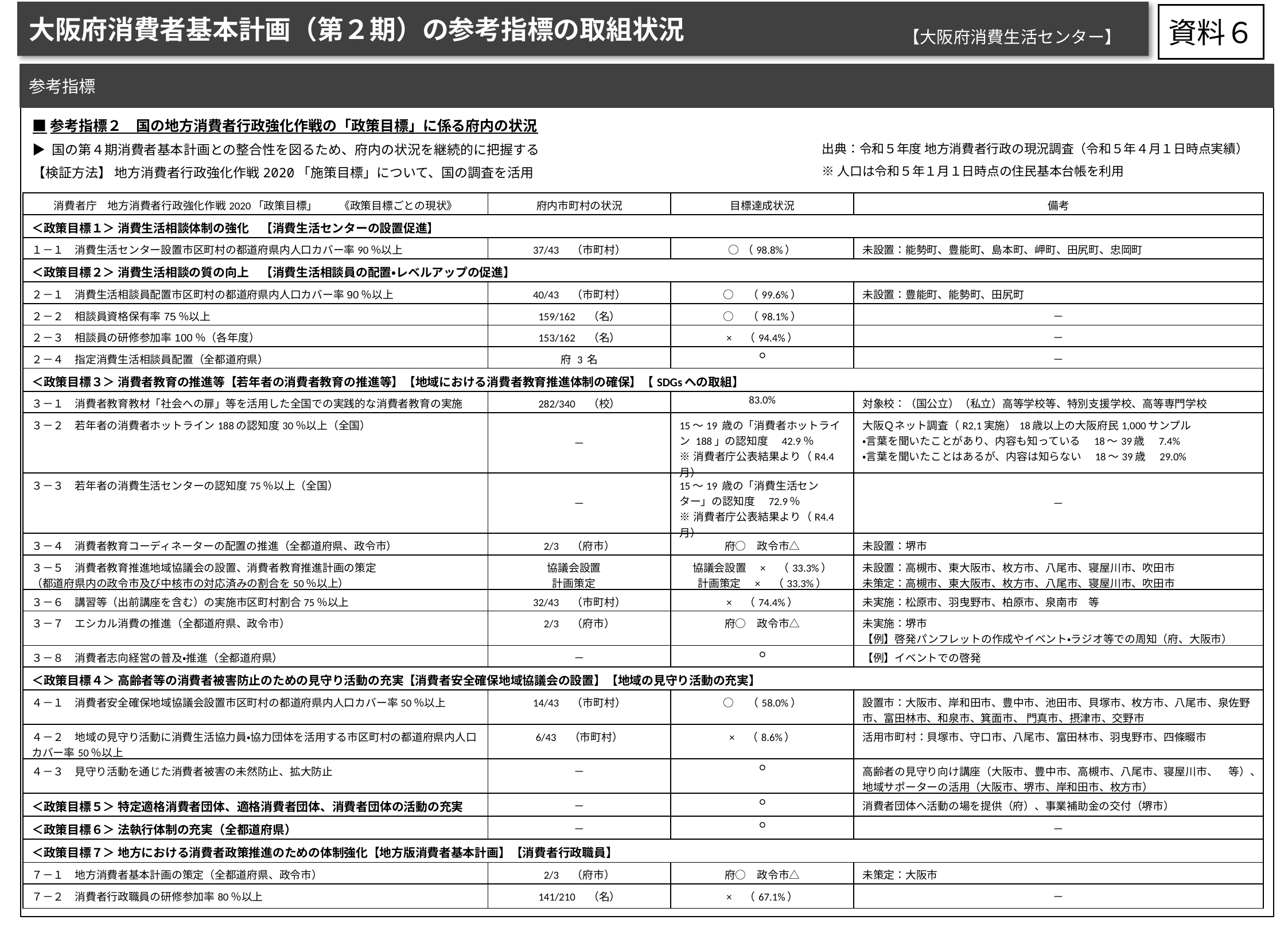

大阪府消費者基本計画（第２期）の参考指標の取組状況
資料６
【大阪府消費生活センター】
参考指標

■参考指標２　国の地方消費者行政強化作戦の「政策目標」に係る府内の状況
▶ 国の第４期消費者基本計画との整合性を図るため、府内の状況を継続的に把握する
【検証方法】 地方消費者行政強化作戦2020「施策目標」について、国の調査を活用
出典：令和５年度 地方消費者行政の現況調査（令和５年４月１日時点実績）
※人口は令和５年１月１日時点の住民基本台帳を利用

| 消費者庁　地方消費者行政強化作戦2020「政策目標」　　《政策目標ごとの現状》 | 府内市町村の状況 | 目標達成状況 | 備考 |
| --- | --- | --- | --- |
| ＜政策目標１＞ 消費生活相談体制の強化　【消費生活センターの設置促進】 |  |  |  |
| １－１　消費生活センター設置市区町村の都道府県内人口カバー率90％以上 | 37/43　（市町村） | ○（98.8%） | 未設置：能勢町、豊能町、島本町、岬町、田尻町、忠岡町 |
| ＜政策目標２＞ 消費生活相談の質の向上　【消費生活相談員の配置・レベルアップの促進】 |  |  |  |
| ２－１　消費生活相談員配置市区町村の都道府県内人口カバー率90％以上 | 40/43　（市町村） | ○　（99.6%） | 未設置：豊能町、能勢町、田尻町 |
| ２－２　相談員資格保有率75％以上 | 159/162　（名） | ○　（98.1%） | － |
| ２－３　相談員の研修参加率100％（各年度） | 153/162　（名） | ×　（94.4%） | － |
| ２－４　指定消費生活相談員配置（全都道府県） | 府 3 名 | ○ | － |
| ＜政策目標３＞ 消費者教育の推進等【若年者の消費者教育の推進等】【地域における消費者教育推進体制の確保】【SDGsへの取組】 |  |  |  |
| ３－１　消費者教育教材「社会への扉」等を活用した全国での実践的な消費者教育の実施 | 282/340　（校） | 83.0% | 対象校：（国公立）（私立）高等学校等、特別支援学校、高等専門学校 |
| ３－２　若年者の消費者ホットライン188の認知度30％以上（全国） | － | 15～19 歳の「消費者ホットライン 188」の認知度　42.9％ ※消費者庁公表結果より（R4.4月） | 大阪Ｑネット調査（R2,1実施）18歳以上の大阪府民1,000サンプル ・言葉を聞いたことがあり、内容も知っている　18～39歳　7.4% ・言葉を聞いたことはあるが、内容は知らない　18～39歳　29.0% |
| ３－３　若年者の消費生活センターの認知度75％以上（全国） | － | 15～19 歳の「消費生活センター」の認知度　72.9％ ※消費者庁公表結果より（R4.4月） | － |
| ３－４　消費者教育コーディネーターの配置の推進（全都道府県、政令市） | 2/3　（府市） | 府○　政令市△ | 未設置：堺市 |
| ３－５　消費者教育推進地域協議会の設置、消費者教育推進計画の策定 （都道府県内の政令市及び中核市の対応済みの割合を50％以上） | 協議会設置　 計画策定 | 協議会設置　×　（33.3%） 計画策定　×　（33.3%） | 未設置：高槻市、東大阪市、枚方市、八尾市、寝屋川市、吹田市 未策定：高槻市、東大阪市、枚方市、八尾市、寝屋川市、吹田市 |
| ３－６　講習等（出前講座を含む）の実施市区町村割合75％以上 | 32/43　（市町村） | ×　（74.4%） | 未実施：松原市、羽曳野市、柏原市、泉南市　等 |
| ３－７　エシカル消費の推進（全都道府県、政令市） | 2/3　（府市） | 府○　政令市△ | 未実施：堺市 【例】啓発パンフレットの作成やイベント・ラジオ等での周知（府、大阪市） |
| ３－８　消費者志向経営の普及・推進（全都道府県） | － | ○ | 【例】イベントでの啓発 |
| ＜政策目標４＞ 高齢者等の消費者被害防止のための見守り活動の充実【消費者安全確保地域協議会の設置】【地域の見守り活動の充実】 |  |  |  |
| ４－１　消費者安全確保地域協議会設置市区町村の都道府県内人口カバー率50％以上 | 14/43　（市町村） | ○　（58.0%） | 設置市：大阪市、岸和田市、豊中市、池田市、貝塚市、枚方市、八尾市、泉佐野市、富田林市、和泉市、箕面市、 門真市、摂津市、交野市 |
| ４－２　地域の見守り活動に消費生活協力員・協力団体を活用する市区町村の都道府県内人口カバー率50％以上 | 6/43　（市町村） | ×　（8.6%） | 活用市町村：貝塚市、守口市、八尾市、富田林市、羽曳野市、四條畷市 |
| ４－３　見守り活動を通じた消費者被害の未然防止、拡大防止 | － | ○ | 高齢者の見守り向け講座（大阪市、豊中市、高槻市、八尾市、寝屋川市、　等）、 地域サポーターの活用（大阪市、堺市、岸和田市、枚方市） |
| ＜政策目標５＞ 特定適格消費者団体、適格消費者団体、消費者団体の活動の充実 | － | ○ | 消費者団体へ活動の場を提供（府）、事業補助金の交付（堺市） |
| ＜政策目標６＞ 法執行体制の充実（全都道府県） | － | ○ | － |
| ＜政策目標７＞ 地方における消費者政策推進のための体制強化【地方版消費者基本計画】【消費者行政職員】 |  |  |  |
| ７－１　地方消費者基本計画の策定（全都道府県、政令市） | 2/3　（府市） | 府○　政令市△ | 未策定：大阪市 |
| ７－２　消費者行政職員の研修参加率80％以上 | 141/210　（名） | ×　（67.1%） | － |